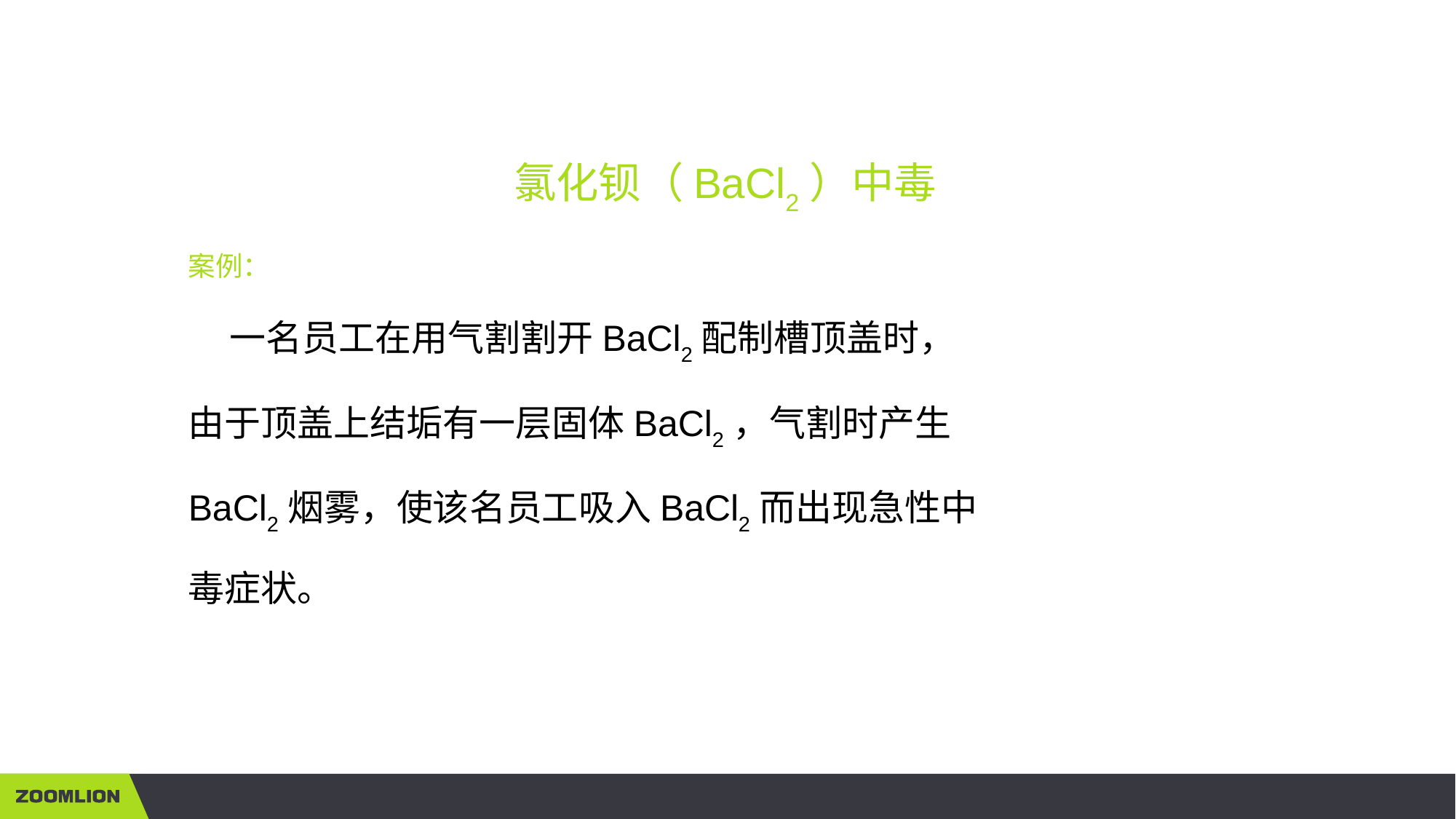

氯化钡（BaCl2）中毒
案例：
    一名员工在用气割割开BaCl2配制槽顶盖时，
由于顶盖上结垢有一层固体BaCl2，气割时产生
BaCl2烟雾，使该名员工吸入BaCl2而出现急性中
毒症状。